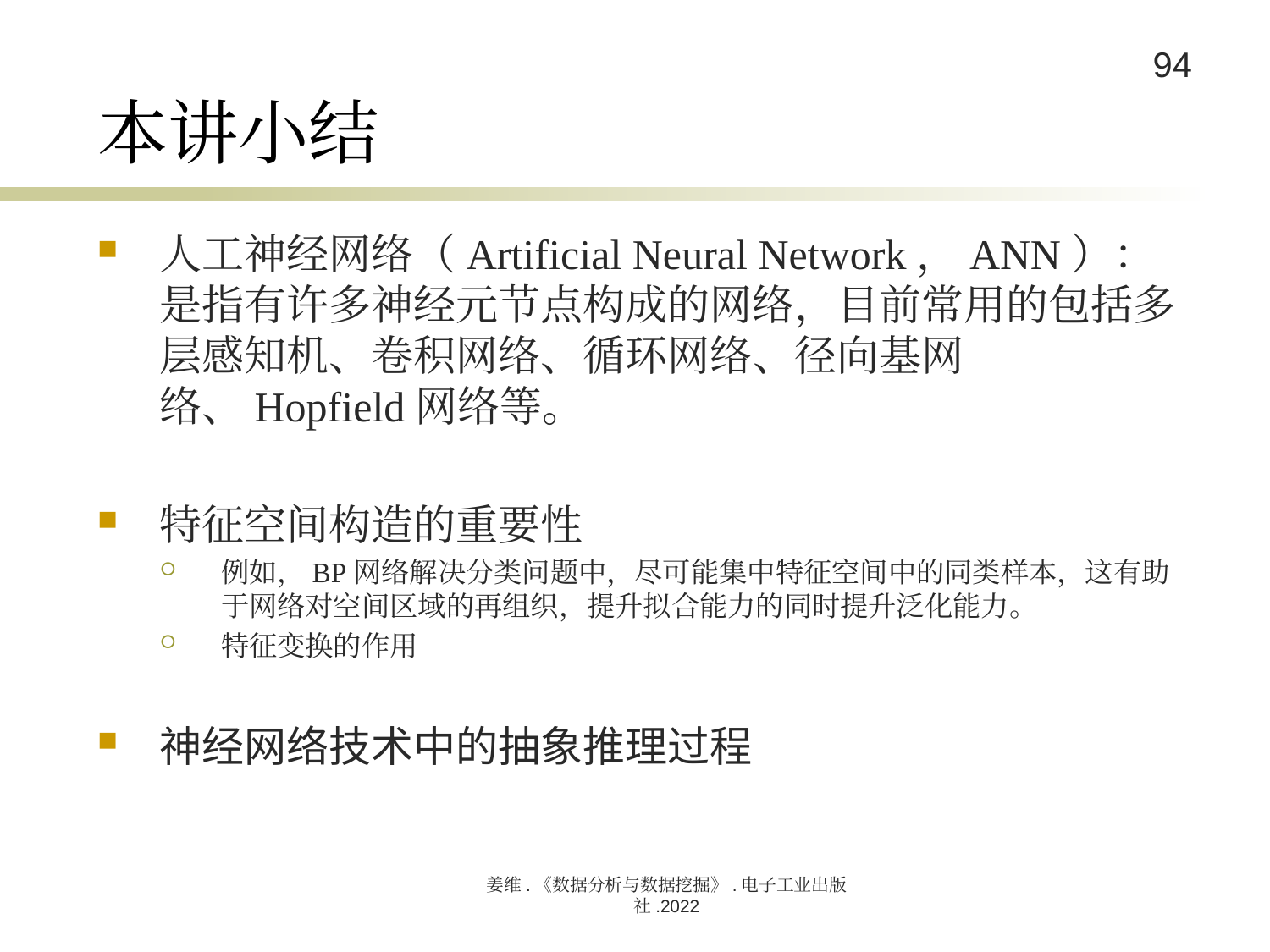

# 本讲小结
人工神经网络（Artificial Neural Network，ANN）：是指有许多神经元节点构成的网络，目前常用的包括多层感知机、卷积网络、循环网络、径向基网络、Hopfield网络等。

特征空间构造的重要性
例如，BP网络解决分类问题中，尽可能集中特征空间中的同类样本，这有助于网络对空间区域的再组织，提升拟合能力的同时提升泛化能力。
特征变换的作用

神经网络技术中的抽象推理过程

姜维.《数据分析与数据挖掘》.电子工业出版社.2022